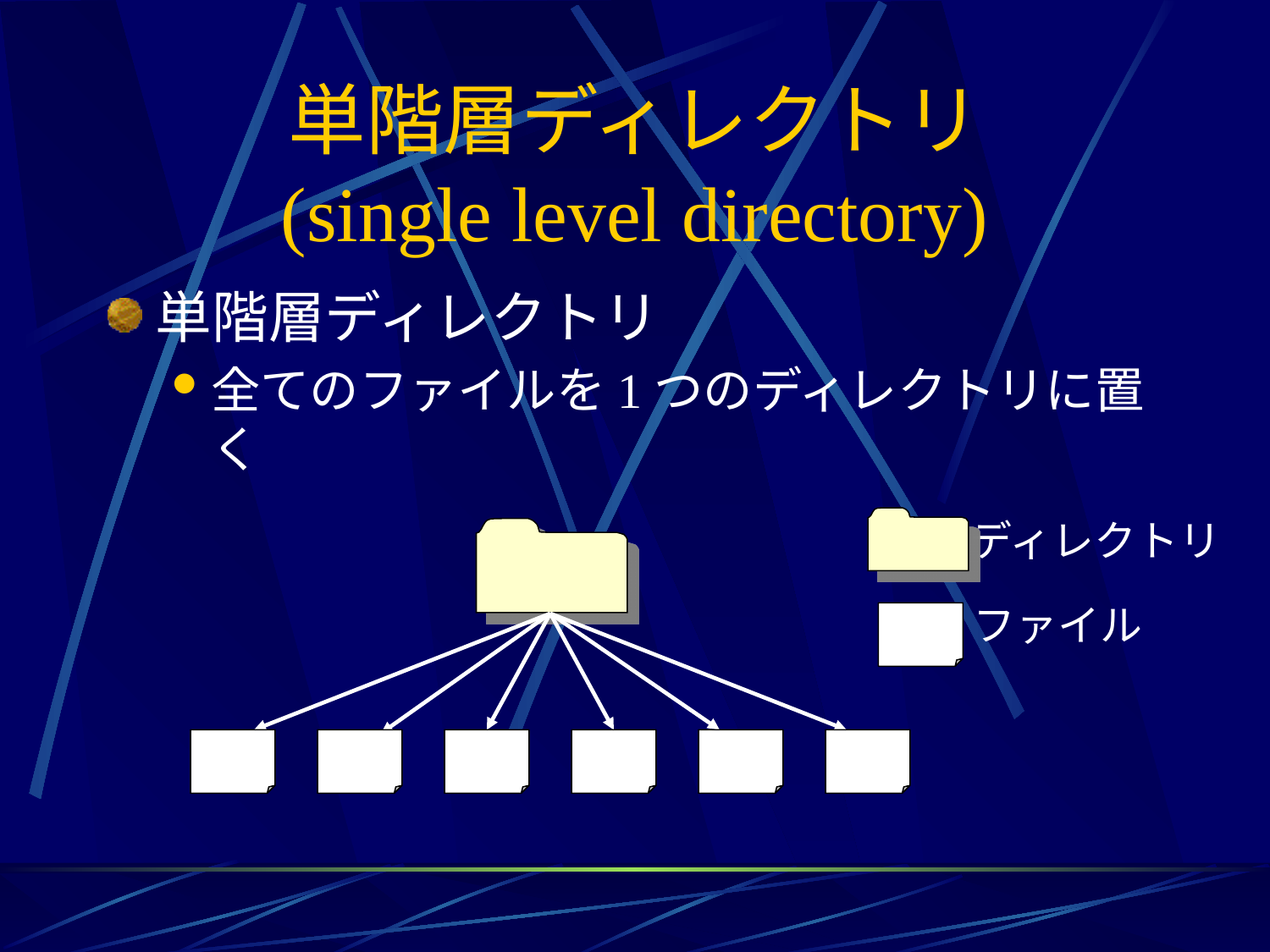

# 単階層ディレクトリ (single level directory)
単階層ディレクトリ
全てのファイルを1つのディレクトリに置く

ディレクトリ

ファイル